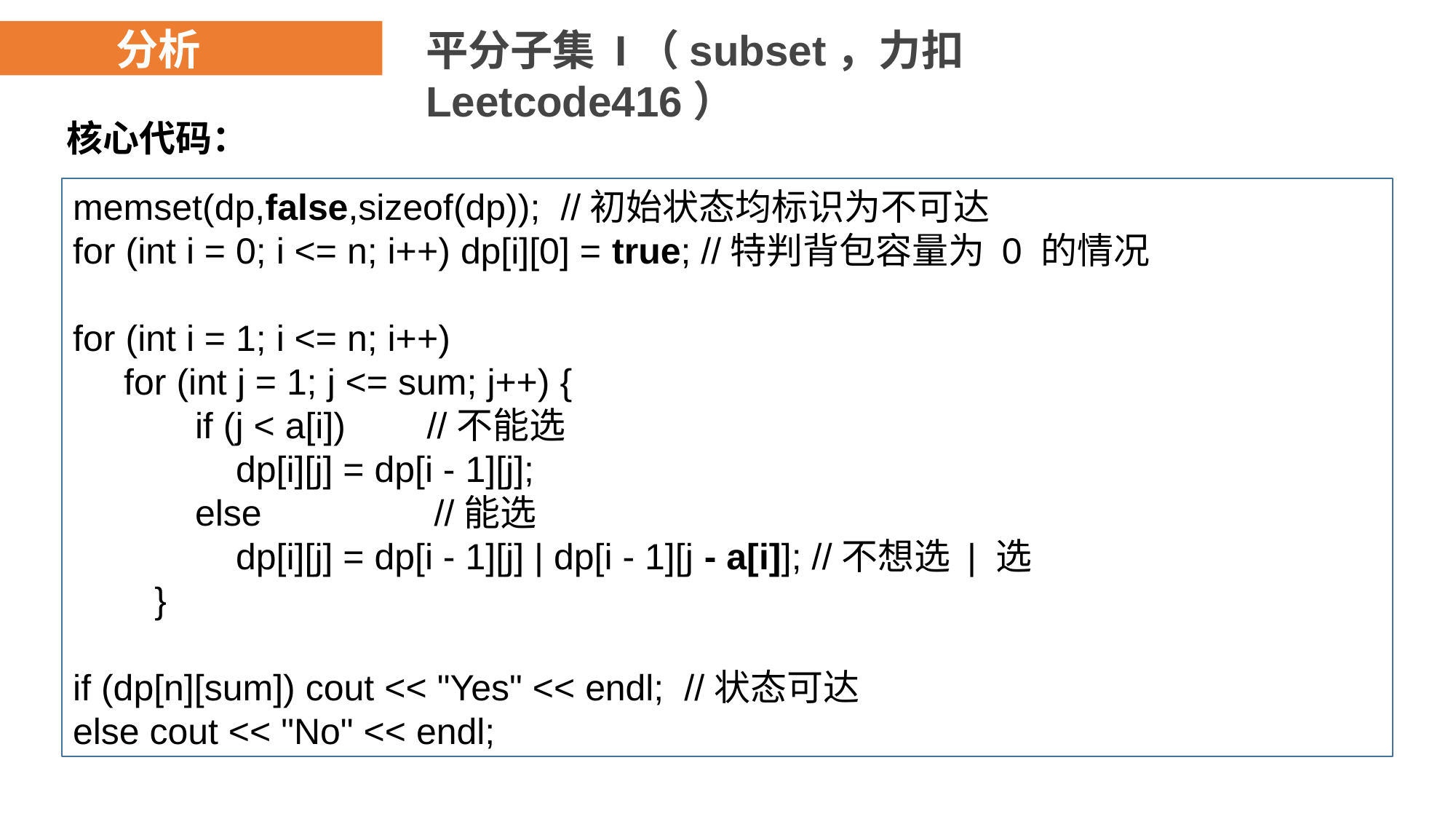

分析
平分子集 I（subset，力扣Leetcode416）

核心代码：
memset(dp,false,sizeof(dp));  //初始状态均标识为不可达
for (int i = 0; i <= n; i++) dp[i][0] = true; //特判背包容量为 0 的情况

for (int i = 1; i <= n; i++)
     for (int j = 1; j <= sum; j++) {
            if (j < a[i])        //不能选
                dp[i][j] = dp[i - 1][j];
            else                 //能选
                dp[i][j] = dp[i - 1][j] | dp[i - 1][j - a[i]]; //不想选 | 选
        }

if (dp[n][sum]) cout << "Yes" << endl;  //状态可达
else cout << "No" << endl;